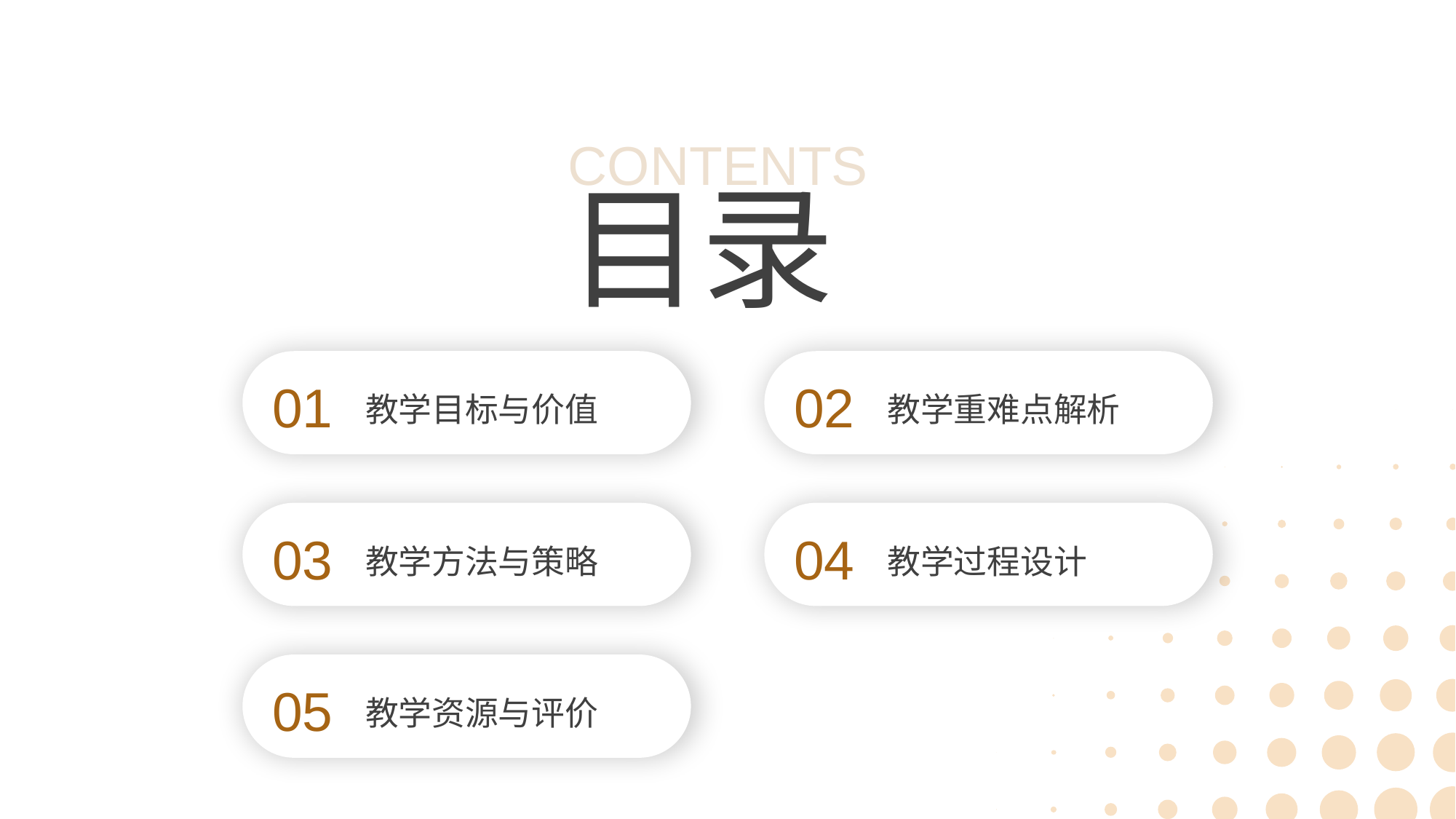

CONTENTS
目录

01
教学目标与价值
02
教学重难点解析

03
教学方法与策略
04
教学过程设计

05
教学资源与评价